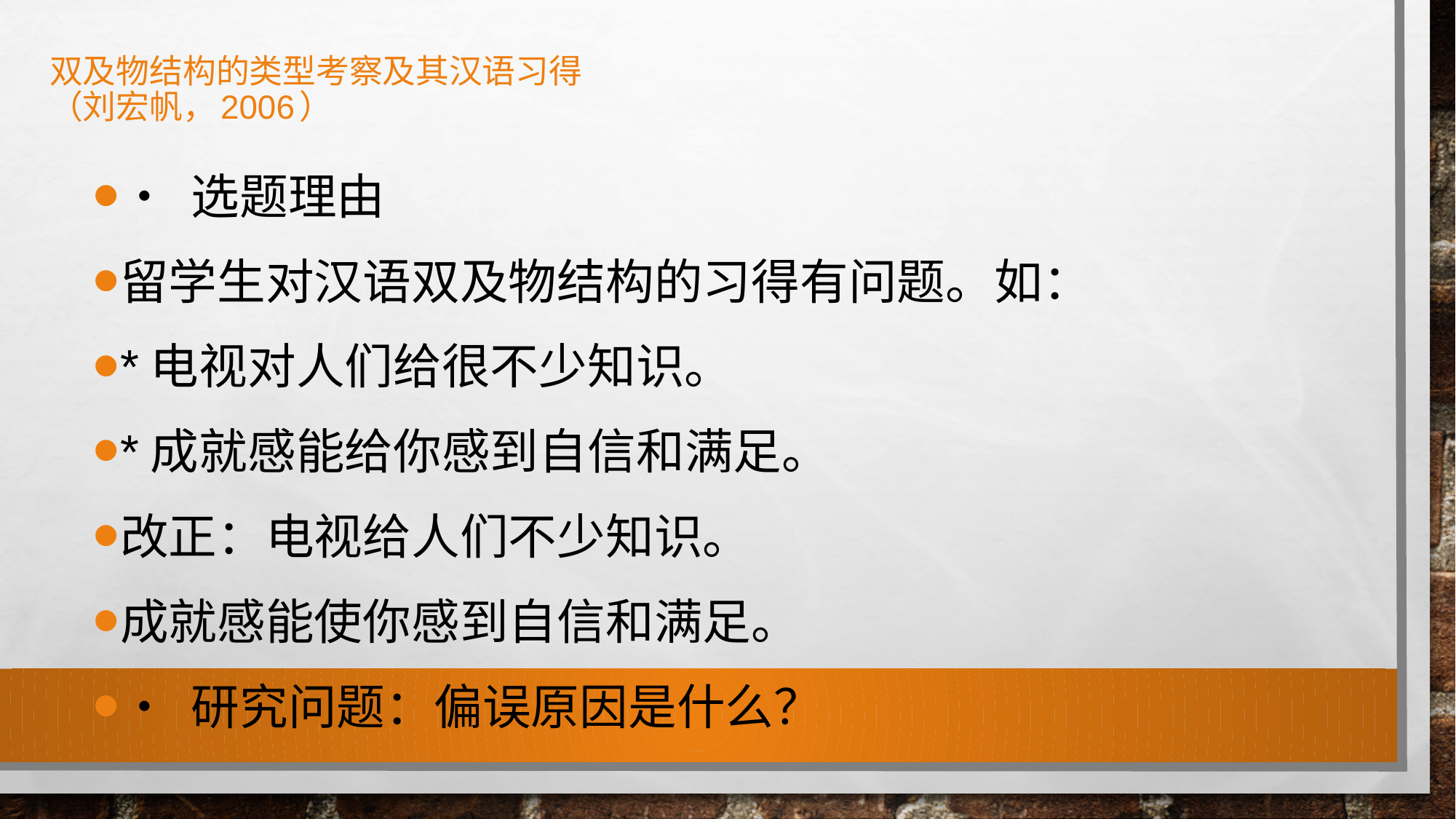

# 双及物结构的类型考察及其汉语习得 （刘宏帆，2006）
• 选题理由
留学生对汉语双及物结构的习得有问题。如：
*电视对人们给很不少知识。
*成就感能给你感到自信和满足。
改正：电视给人们不少知识。
成就感能使你感到自信和满足。
• 研究问题：偏误原因是什么？